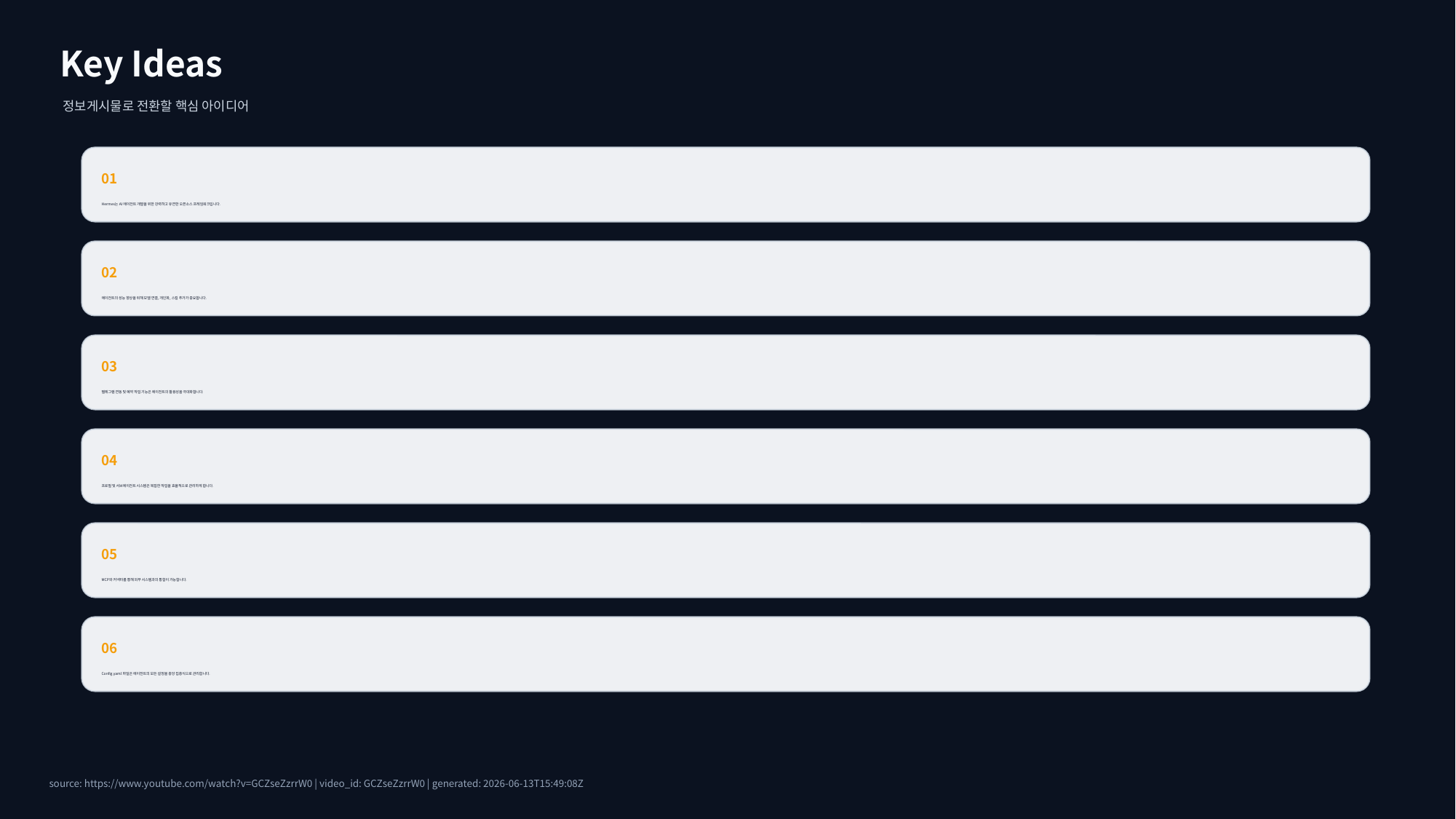

Key Ideas
정보게시물로 전환할 핵심 아이디어

01
Hermes는 AI 에이전트 개발을 위한 강력하고 유연한 오픈소스 프레임워크입니다.

02
에이전트의 성능 향상을 위해 모델 연결, 개인화, 스킬 추가가 중요합니다.

03
텔레그램 연동 및 예약 작업 기능은 에이전트의 활용성을 극대화합니다.

04
프로필 및 서브에이전트 시스템은 복잡한 작업을 효율적으로 관리하게 합니다.

05
MCP와 커넥터를 통해 외부 시스템과의 통합이 가능합니다.

06
Config.yaml 파일은 에이전트의 모든 설정을 중앙 집중식으로 관리합니다.
source: https://www.youtube.com/watch?v=GCZseZzrrW0 | video_id: GCZseZzrrW0 | generated: 2026-06-13T15:49:08Z